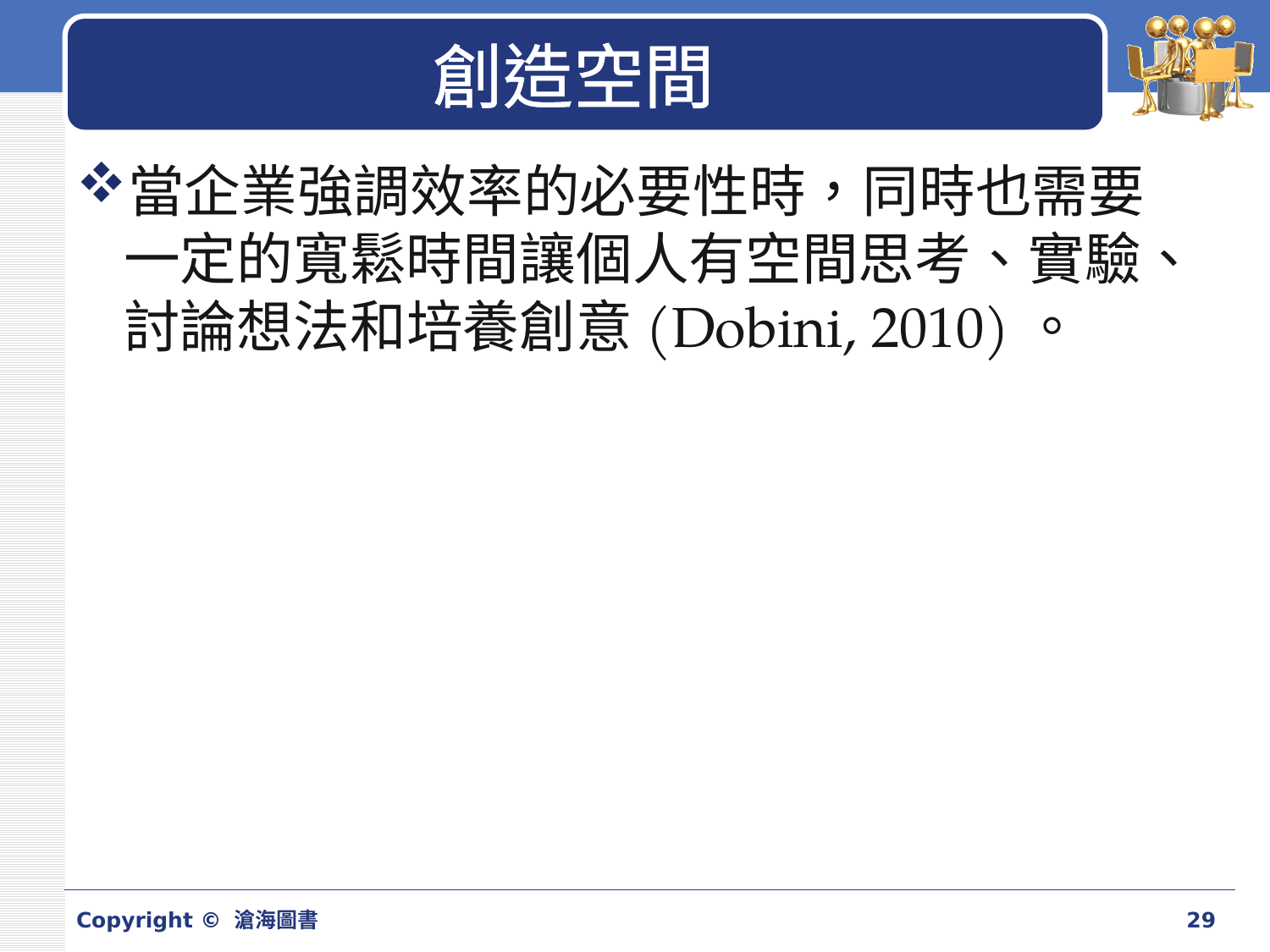

# 創造空間
當企業強調效率的必要性時，同時也需要一定的寬鬆時間讓個人有空間思考、實驗、討論想法和培養創意(Dobini, 2010)。
Copyright © 滄海圖書
29